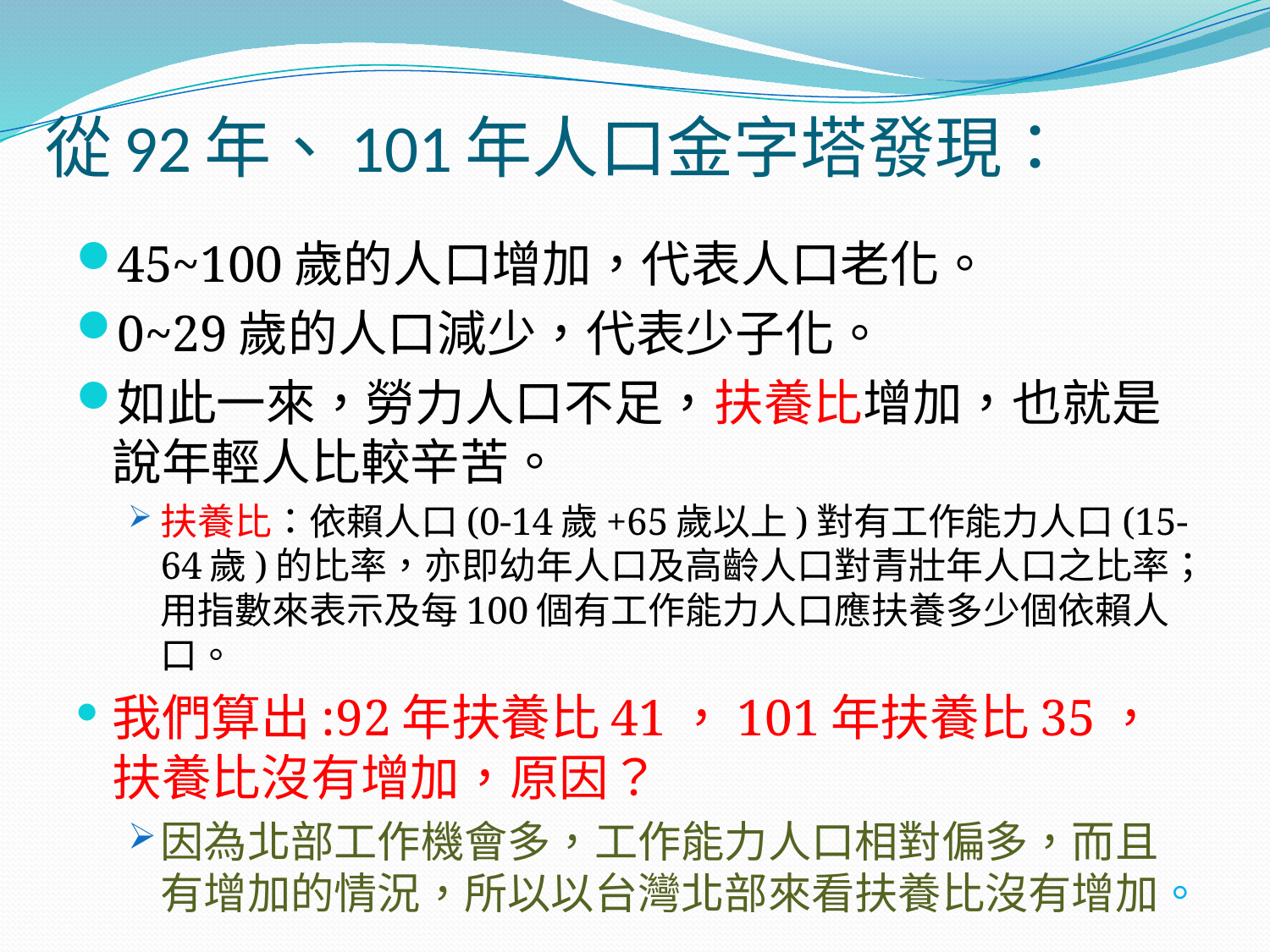

# 從92年、101年人口金字塔發現：
45~100歲的人口增加，代表人口老化。
0~29歲的人口減少，代表少子化。
如此一來，勞力人口不足，扶養比增加，也就是說年輕人比較辛苦。
扶養比：依賴人口(0-14歲+65歲以上)對有工作能力人口(15-64歲)的比率，亦即幼年人口及高齡人口對青壯年人口之比率；用指數來表示及每100個有工作能力人口應扶養多少個依賴人口。
我們算出:92年扶養比41，101年扶養比35，扶養比沒有增加，原因？
因為北部工作機會多，工作能力人口相對偏多，而且有增加的情況，所以以台灣北部來看扶養比沒有增加。